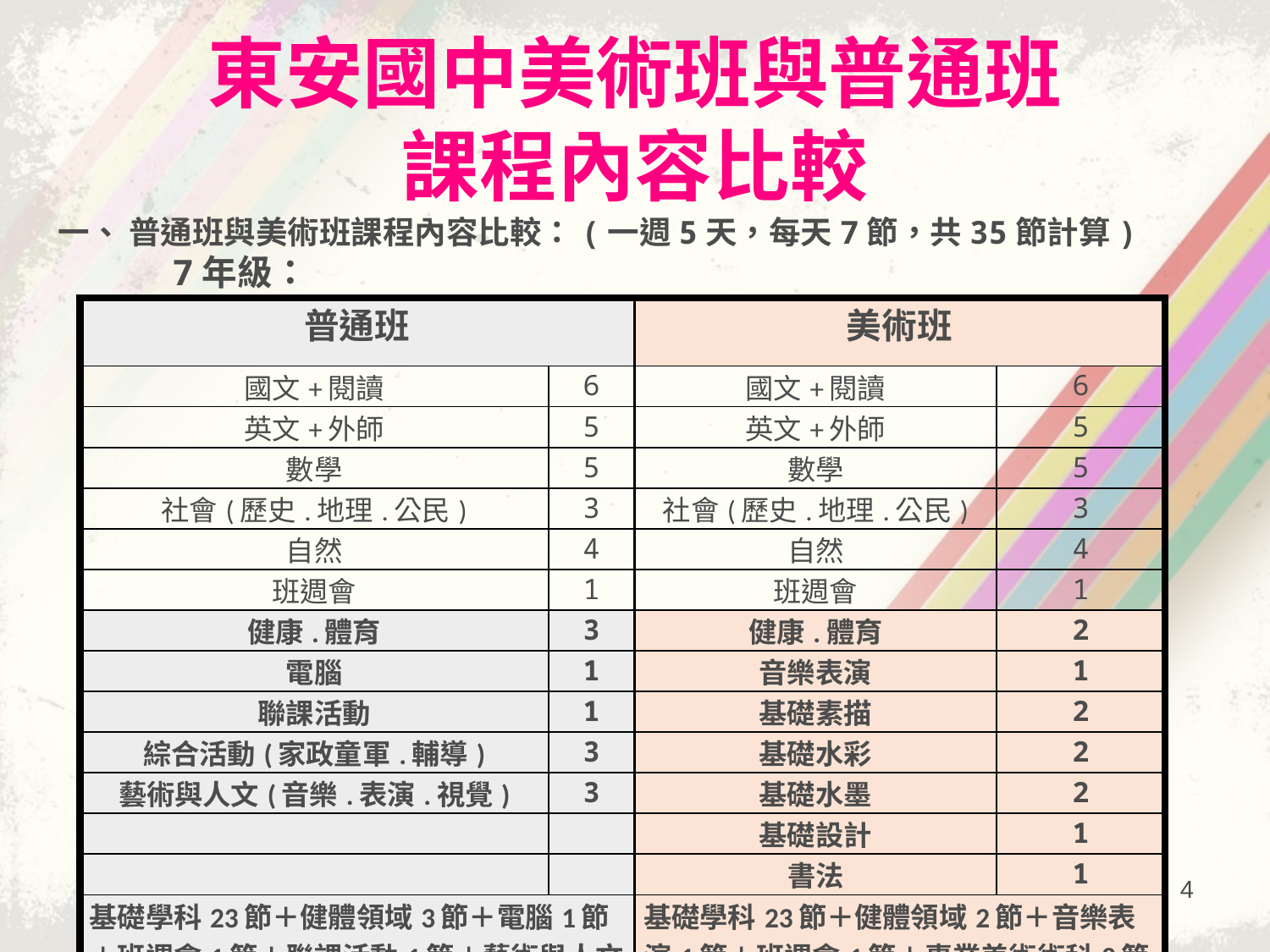

# 東安國中美術班與普通班 課程內容比較
一、 普通班與美術班課程內容比較：(一週5天，每天7節，共35節計算)
      7年級：
| 普通班 |  | 美術班 |  |
| --- | --- | --- | --- |
| 國文+閱讀 | 6 | 國文+閱讀 | 6 |
| 英文+外師 | 5 | 英文+外師 | 5 |
| 數學 | 5 | 數學 | 5 |
| 社會(歷史.地理.公民) | 3 | 社會(歷史.地理.公民) | 3 |
| 自然 | 4 | 自然 | 4 |
| 班週會 | 1 | 班週會 | 1 |
| 健康.體育 | 3 | 健康.體育 | 2 |
| 電腦 | 1 | 音樂表演 | 1 |
| 聯課活動 | 1 | 基礎素描 | 2 |
| 綜合活動(家政童軍.輔導) | 3 | 基礎水彩 | 2 |
| 藝術與人文(音樂.表演.視覺) | 3 | 基礎水墨 | 2 |
|  |  | 基礎設計 | 1 |
|  |  | 書法 | 1 |
| 基礎學科23節＋健體領域3節＋電腦1節＋班週會1節＋聯課活動1節＋藝術與人文3節＋綜合活動3節 |  | 基礎學科23節＋健體領域2節＋音樂表演1節＋班週會1節＋專業美術術科8節 |  |
4